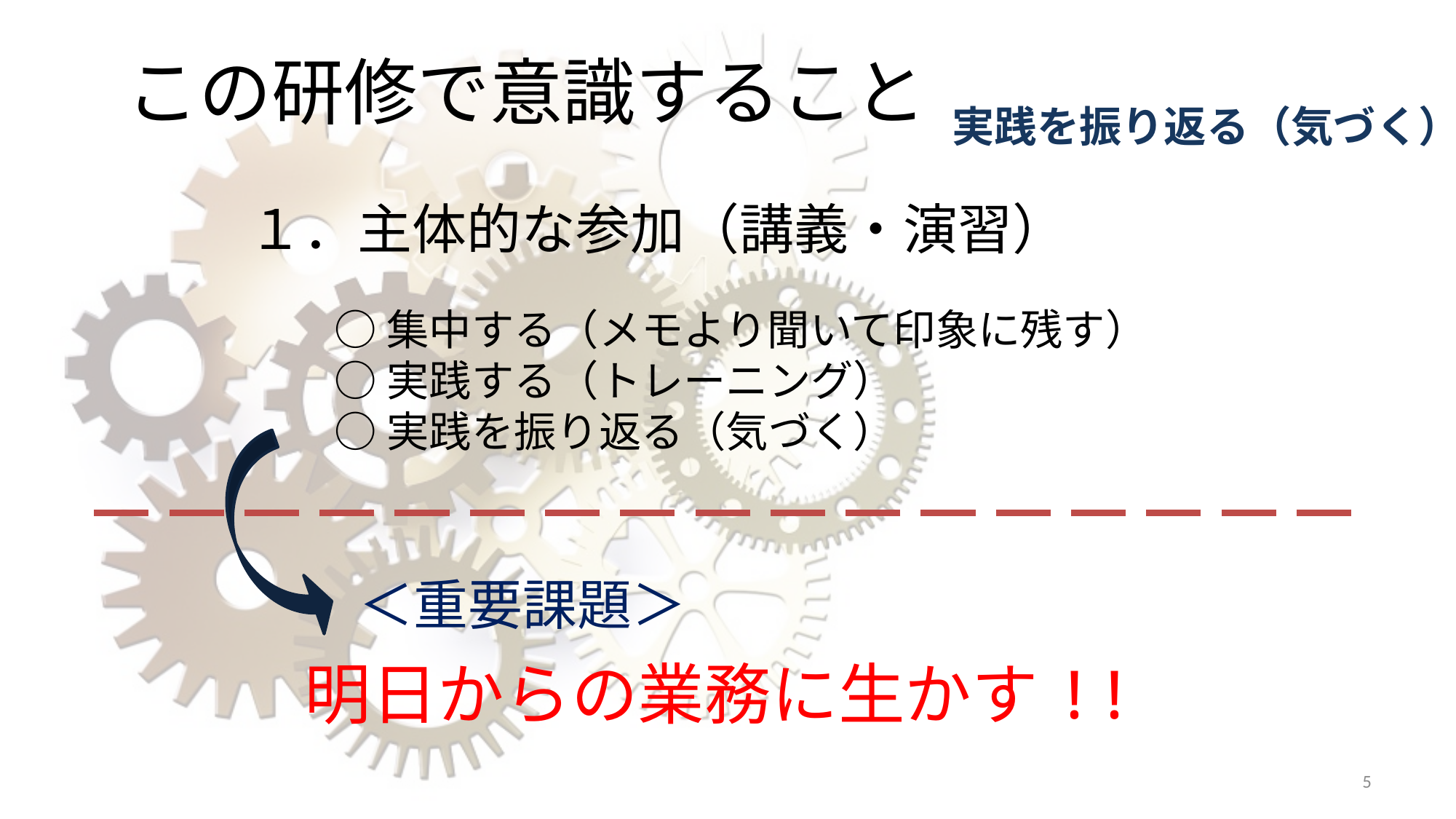

# この研修で意識すること
実践を振り返る（気づく）
１．主体的な参加（講義・演習）
○集中する（メモより聞いて印象に残す）
○実践する（トレーニング）
○実践を振り返る（気づく）

　＜重要課題＞
明日からの業務に生かす!!
5